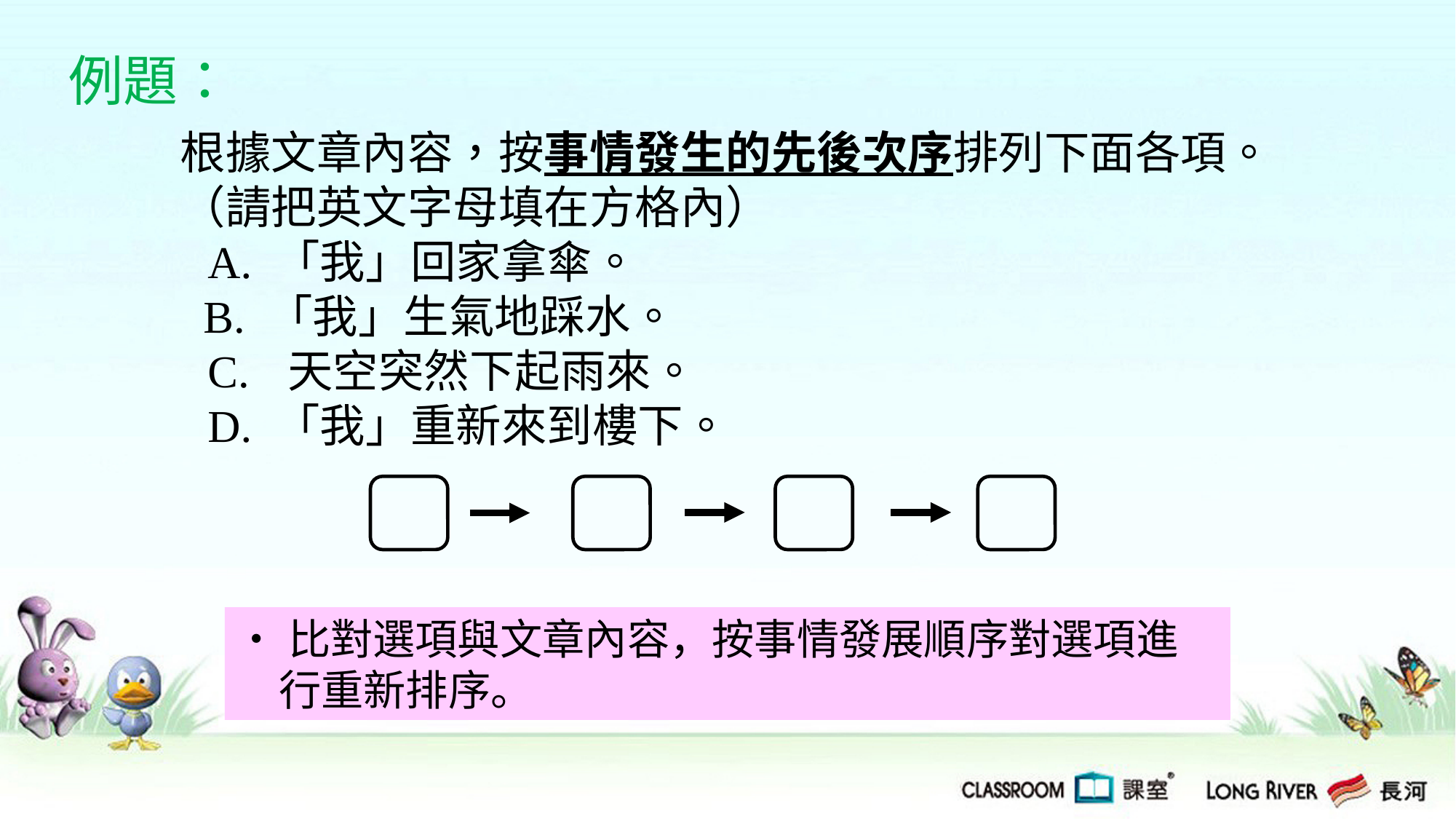

例題：
根據文章內容，按事情發生的先後次序排列下面各項。（請把英文字母填在方格內）
 A. 「我」回家拿傘。
  B. 「我」生氣地踩水。
 C. 天空突然下起雨來。
 D. 「我」重新來到樓下。

‧比對選項與文章內容，按事情發展順序對選項進行重新排序。